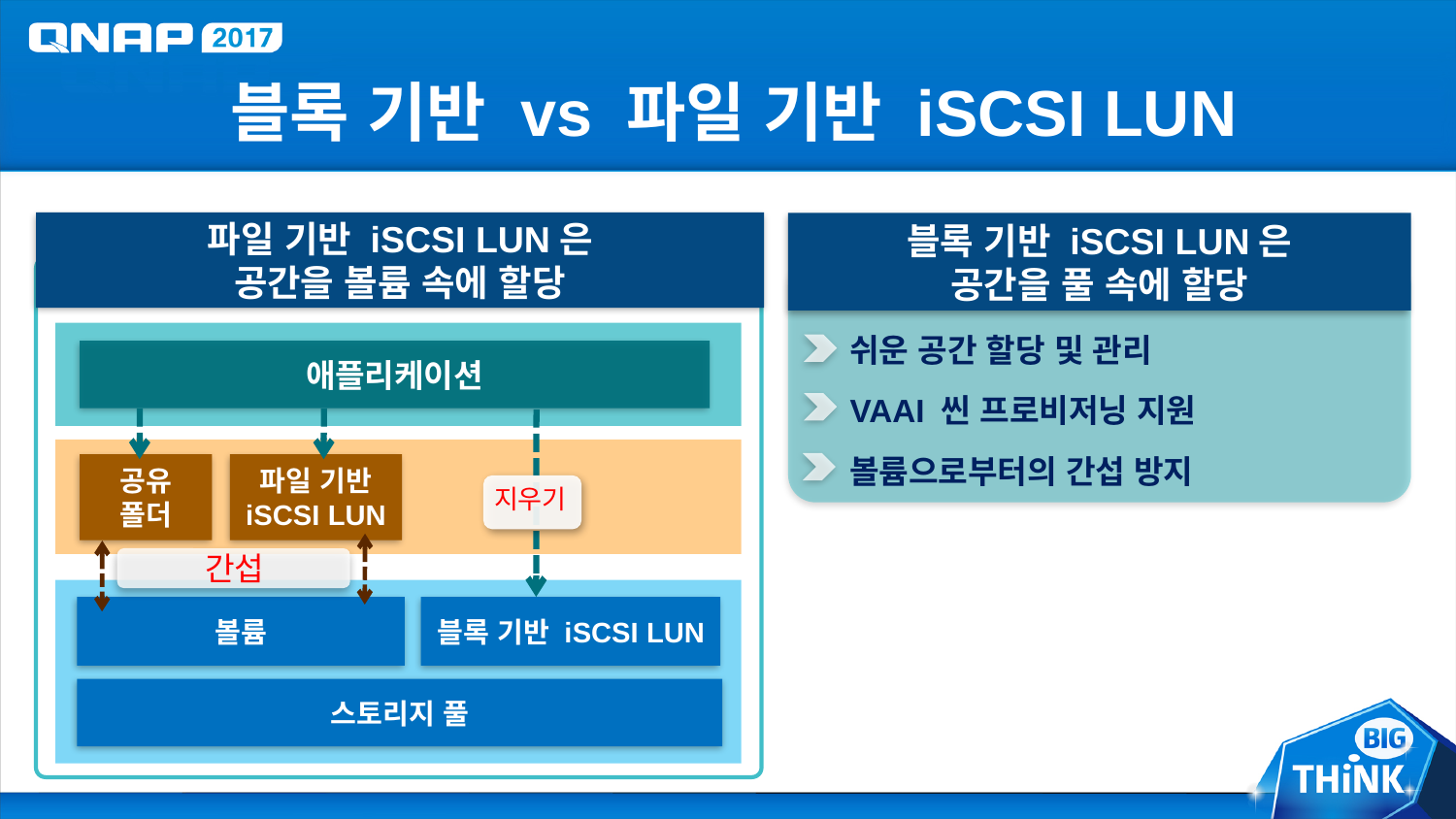

# 블록 기반 vs 파일 기반 iSCSI LUN

파일 기반 iSCSI LUN은
공간을 볼륨 속에 할당
블록 기반 iSCSI LUN은
공간을 풀 속에 할당

쉬운 공간 할당 및 관리
VAAI 씬 프로비저닝 지원
볼륨으로부터의 간섭 방지

애플리케이션

공유 폴더
파일 기반 iSCSI LUN

지우기
간섭

볼륨
블록 기반 iSCSI LUN
스토리지 풀